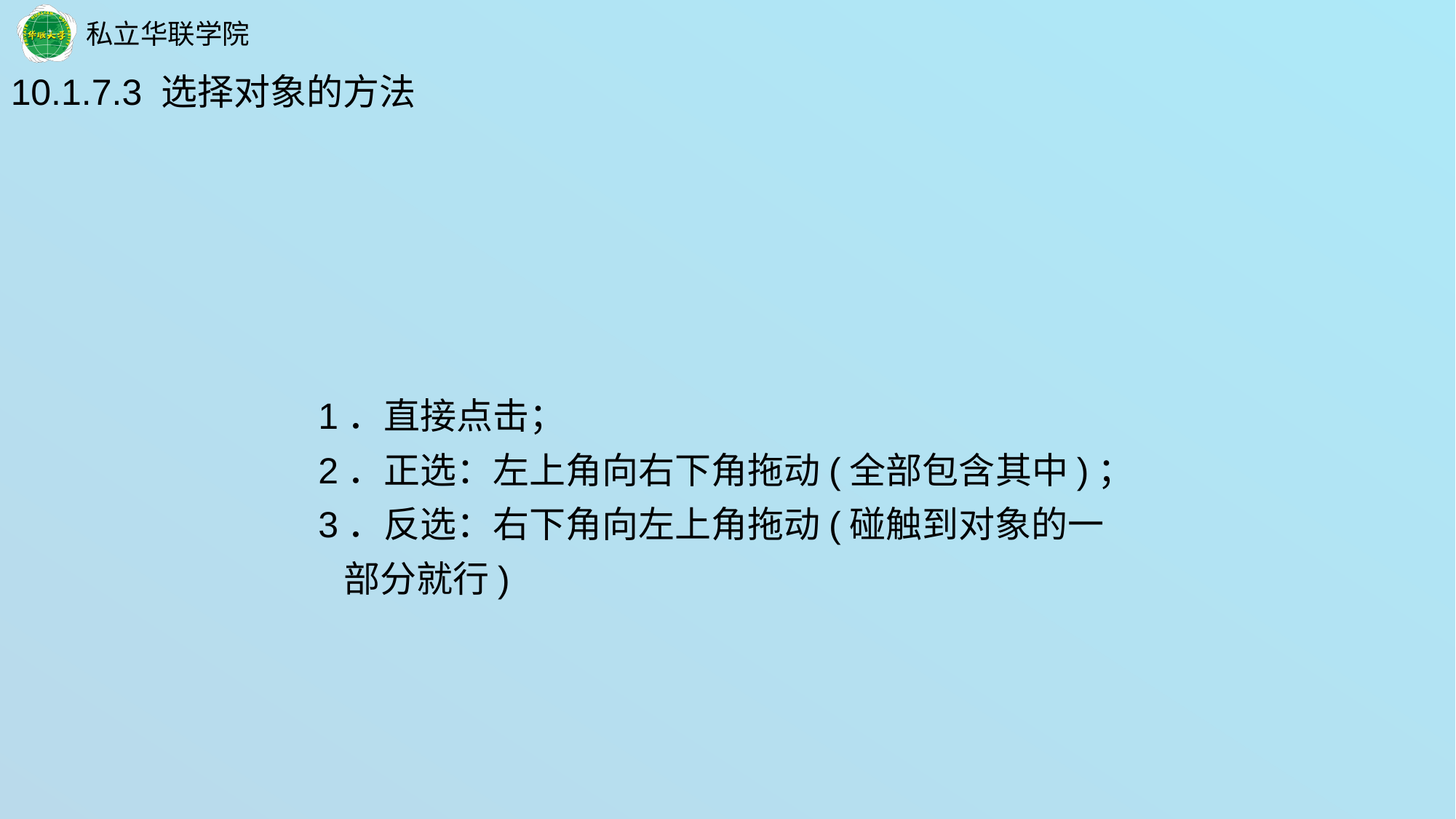

10.1.7.3 选择对象的方法
    1．直接点击；
    2．正选：左上角向右下角拖动(全部包含其中)；
    3．反选：右下角向左上角拖动(碰触到对象的一
       部分就行)